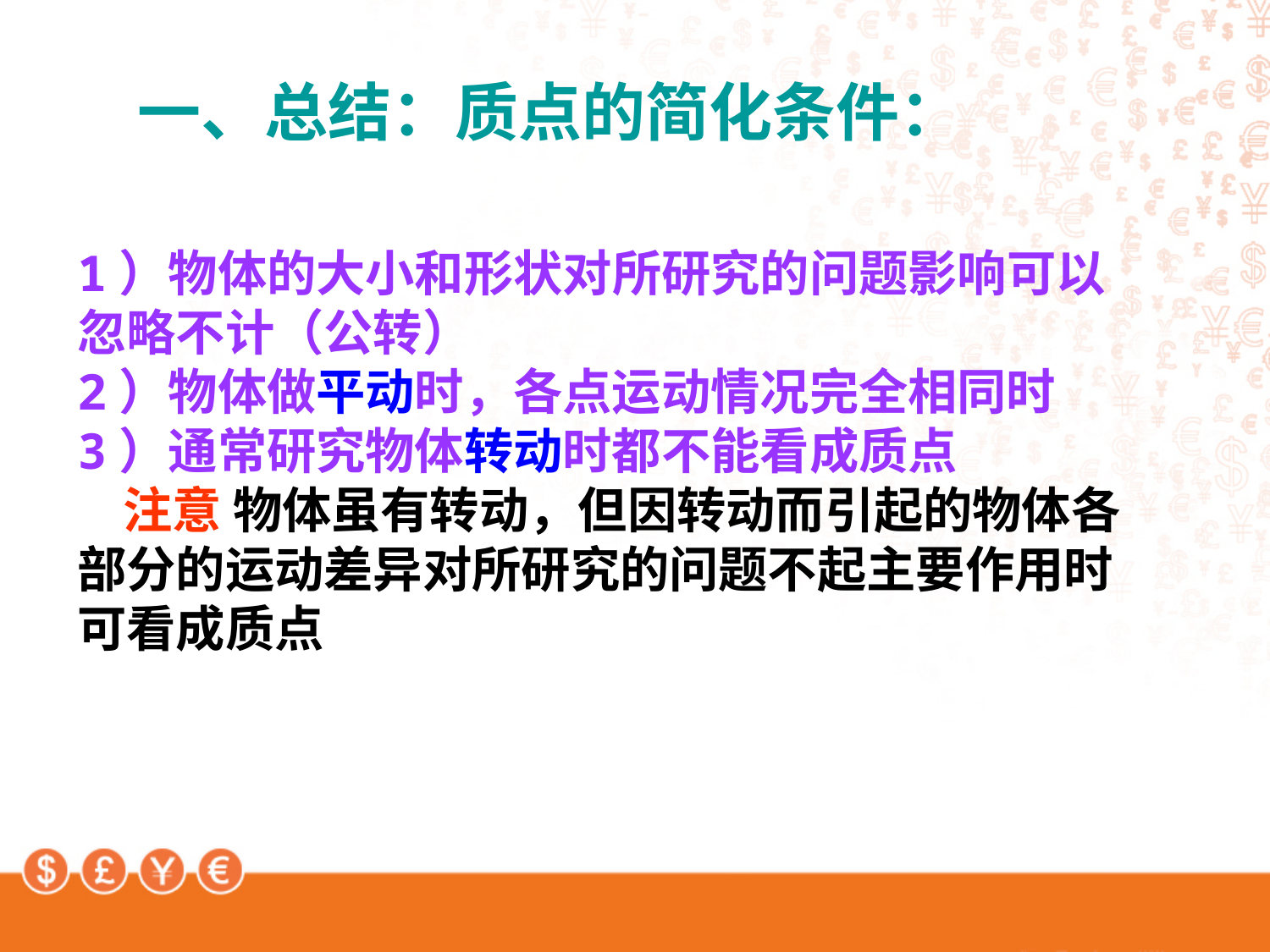

一、总结：质点的简化条件：
1）物体的大小和形状对所研究的问题影响可以忽略不计（公转）
2）物体做平动时，各点运动情况完全相同时
3）通常研究物体转动时都不能看成质点
   注意 物体虽有转动，但因转动而引起的物体各部分的运动差异对所研究的问题不起主要作用时可看成质点